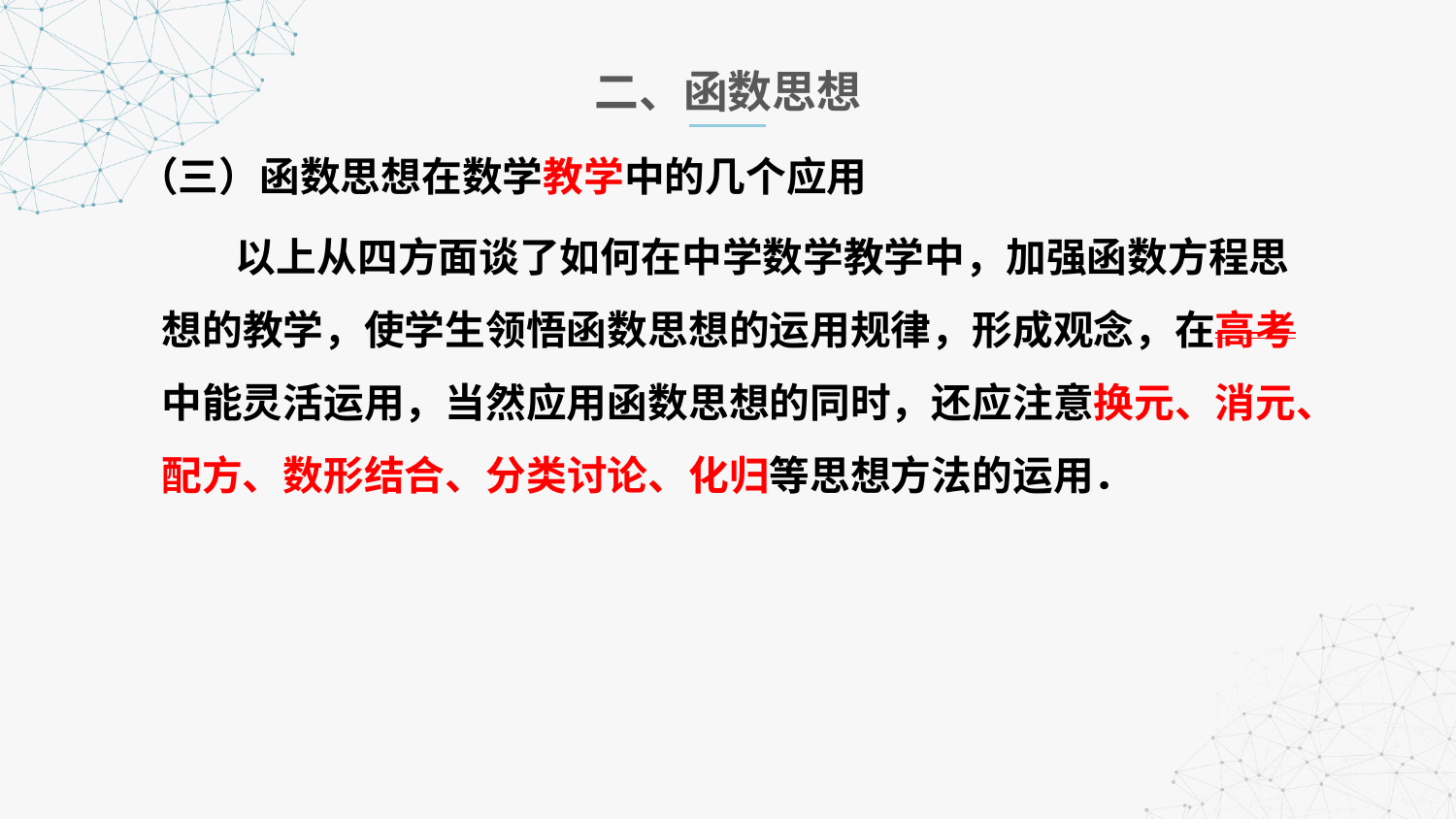

二、函数思想
（三）函数思想在数学教学中的几个应用
       以上从四方面谈了如何在中学数学教学中，加强函数方程思想的教学，使学生领悟函数思想的运用规律，形成观念，在高考中能灵活运用，当然应用函数思想的同时，还应注意换元、消元、配方、数形结合、分类讨论、化归等思想方法的运用．